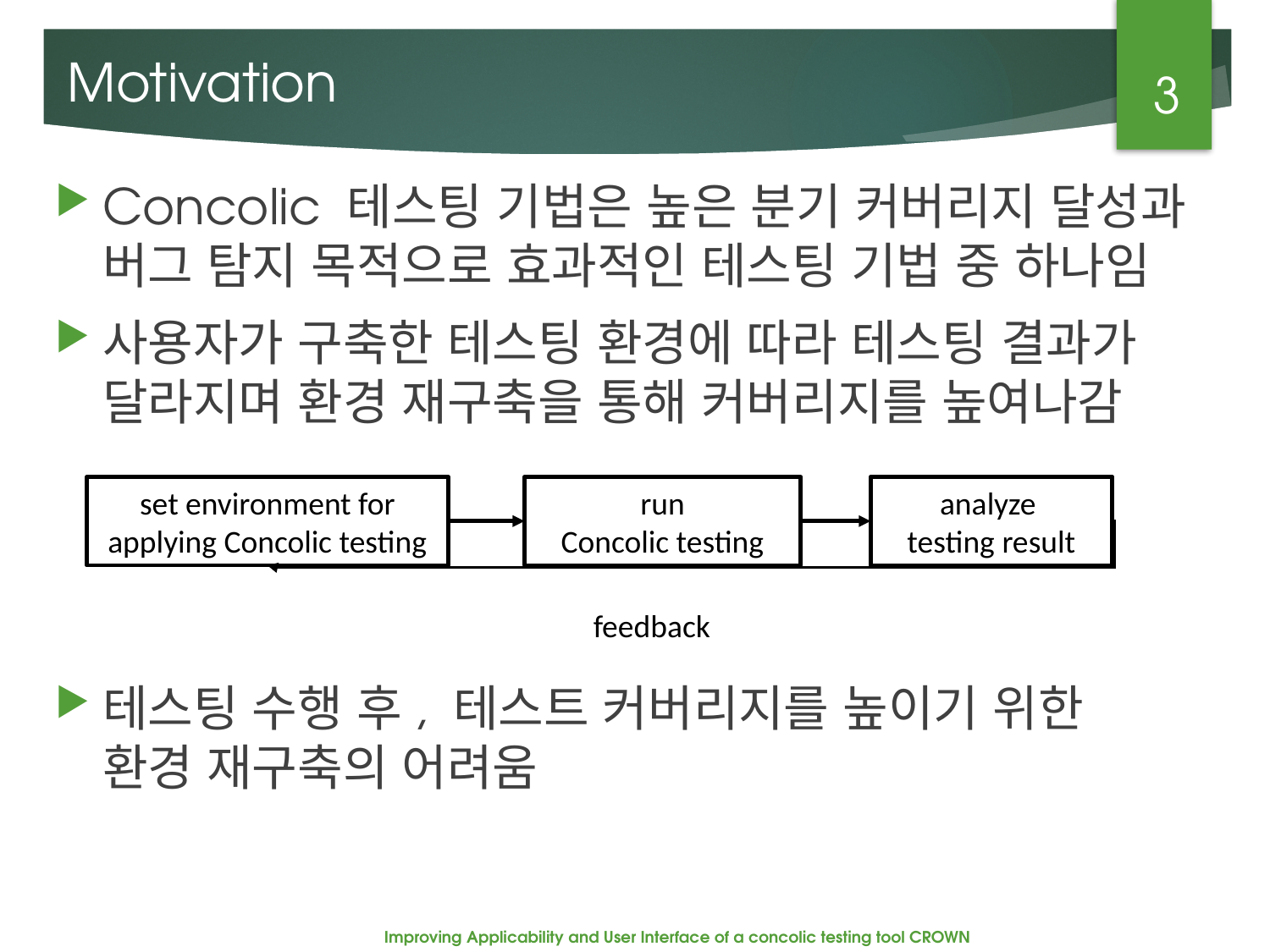

3
# Motivation
Concolic 테스팅 기법은 높은 분기 커버리지 달성과
버그 탐지 목적으로 효과적인 테스팅 기법 중 하나임
사용자가 구축한 테스팅 환경에 따라 테스팅 결과가
달라지며 환경 재구축을 통해 커버리지를 높여나감

테스팅 수행 후, 테스트 커버리지를 높이기 위한
환경 재구축의 어려움
set environment for applying Concolic testing
run
Concolic testing
analyze
testing result
feedback
Improving Applicability and User Interface of a concolic testing tool CROWN